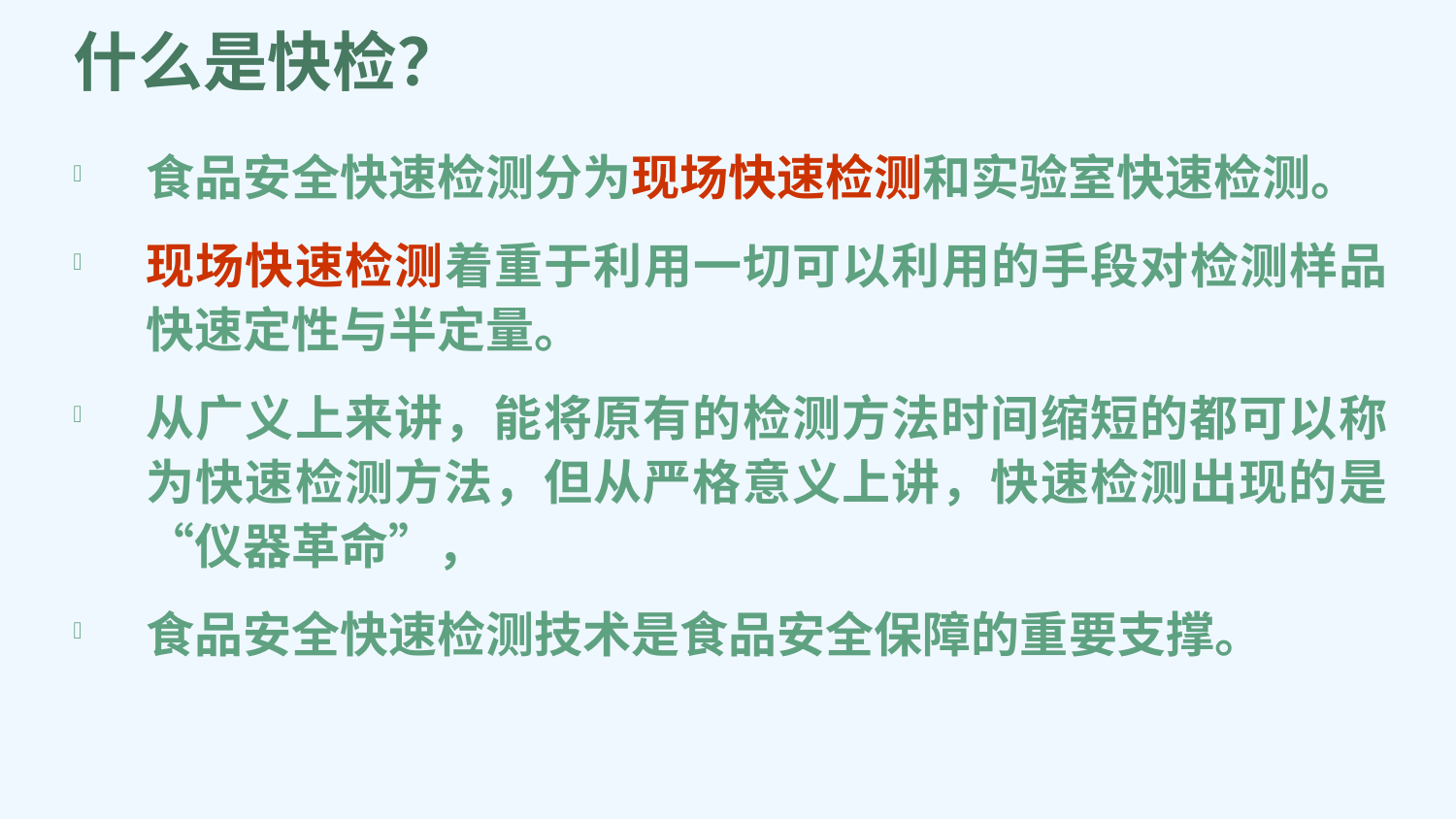

什么是快检？
食品安全快速检测分为现场快速检测和实验室快速检测。
现场快速检测着重于利用一切可以利用的手段对检测样品快速定性与半定量。
从广义上来讲，能将原有的检测方法时间缩短的都可以称为快速检测方法，但从严格意义上讲，快速检测出现的是“仪器革命”，
食品安全快速检测技术是食品安全保障的重要支撑。